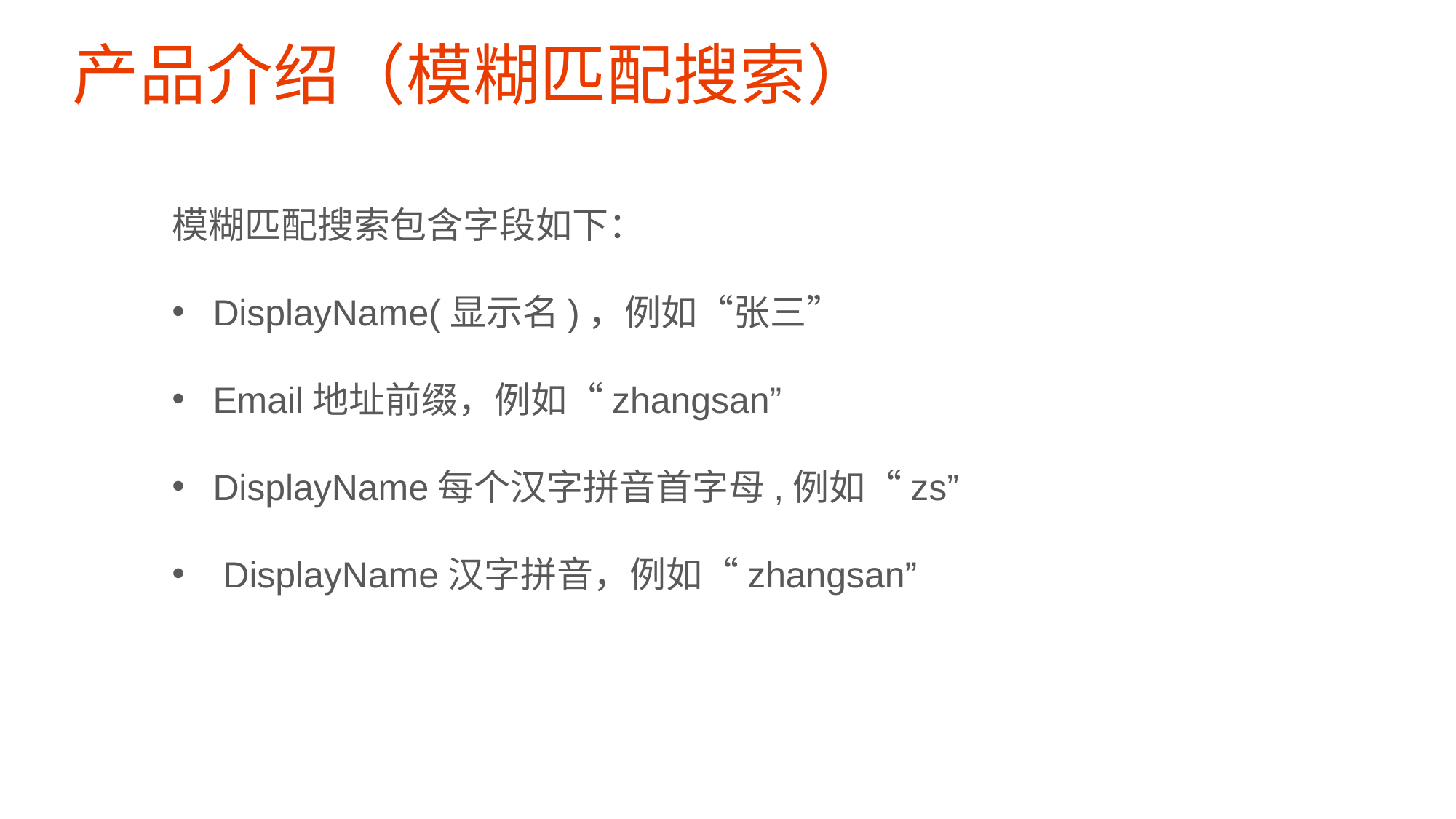

产品介绍（模糊匹配搜索）
模糊匹配搜索包含字段如下：
DisplayName(显示名)，例如“张三”
Email地址前缀，例如“zhangsan”
DisplayName每个汉字拼音首字母,例如“zs”
 DisplayName汉字拼音，例如“zhangsan”